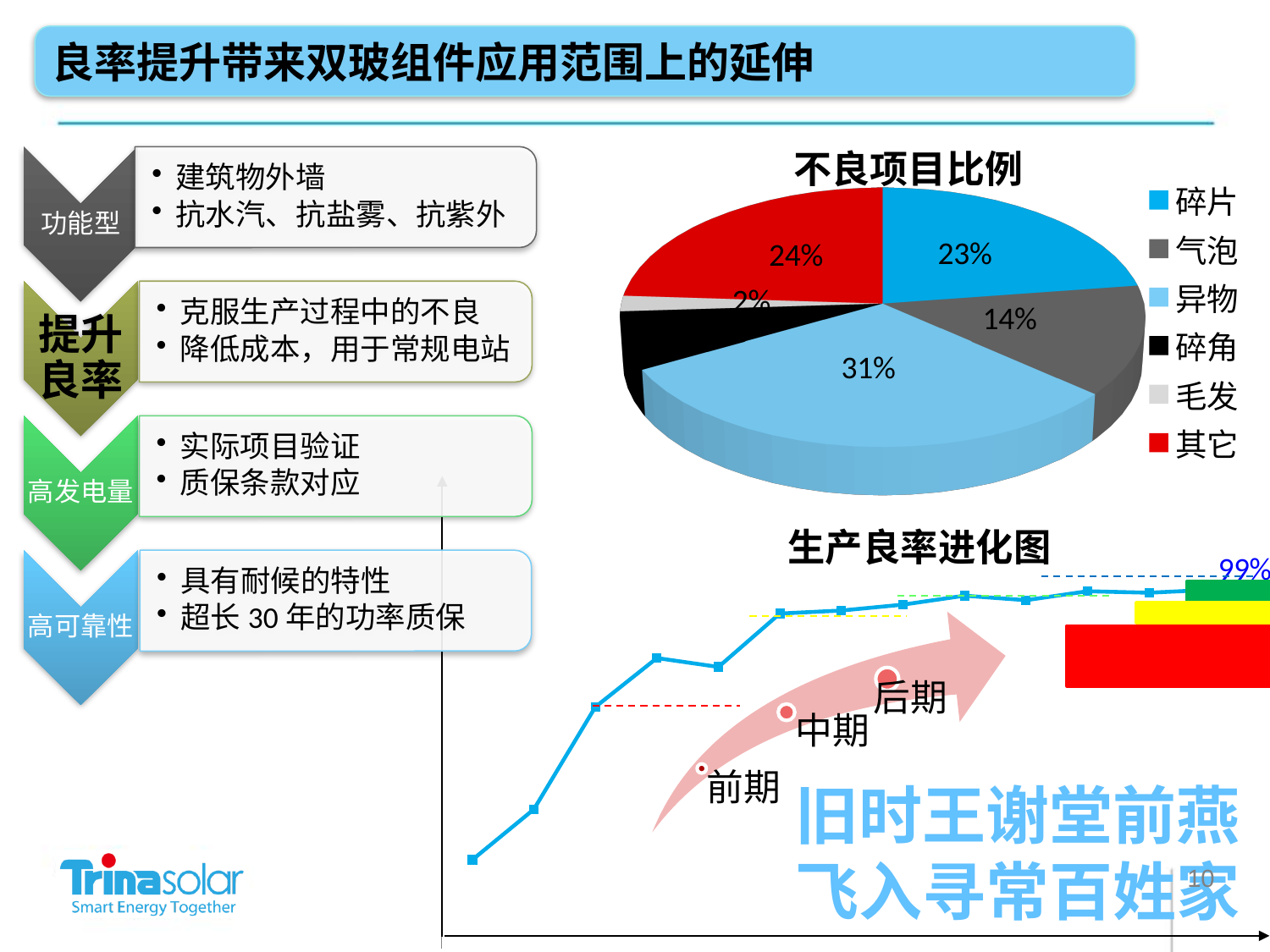

良率提升带来双玻组件应用范围上的延伸

[unsupported chart]

功能型
建筑物外墙
抗水汽、抗盐雾、抗紫外
提升良率
克服生产过程中的不良
降低成本，用于常规电站
高发电量
实际项目验证
质保条款对应
高可靠性
具有耐候的特性
超长30年的功率质保

### Chart: 生产良率进化图

| Category | 系列 1 |
|---|---|
| 小样1 | 0.81 |
| 小样2 | 0.844 |
| 小样3 | 0.913 |
| 中样1 | 0.946 |
| 中样2 | 0.94 |
| 中样3 | 0.976 |
| 大样1 | 0.978 |
| 大样2 | 0.982 |
| 大样3 | 0.988 |
| 量产1 | 0.985 |
| 量产2 | 0.991 |
| 量产3 | 0.99 |
| 当前 | 0.992 |
前期
中期
后期

旧时王谢堂前燕
飞入寻常百姓家
10